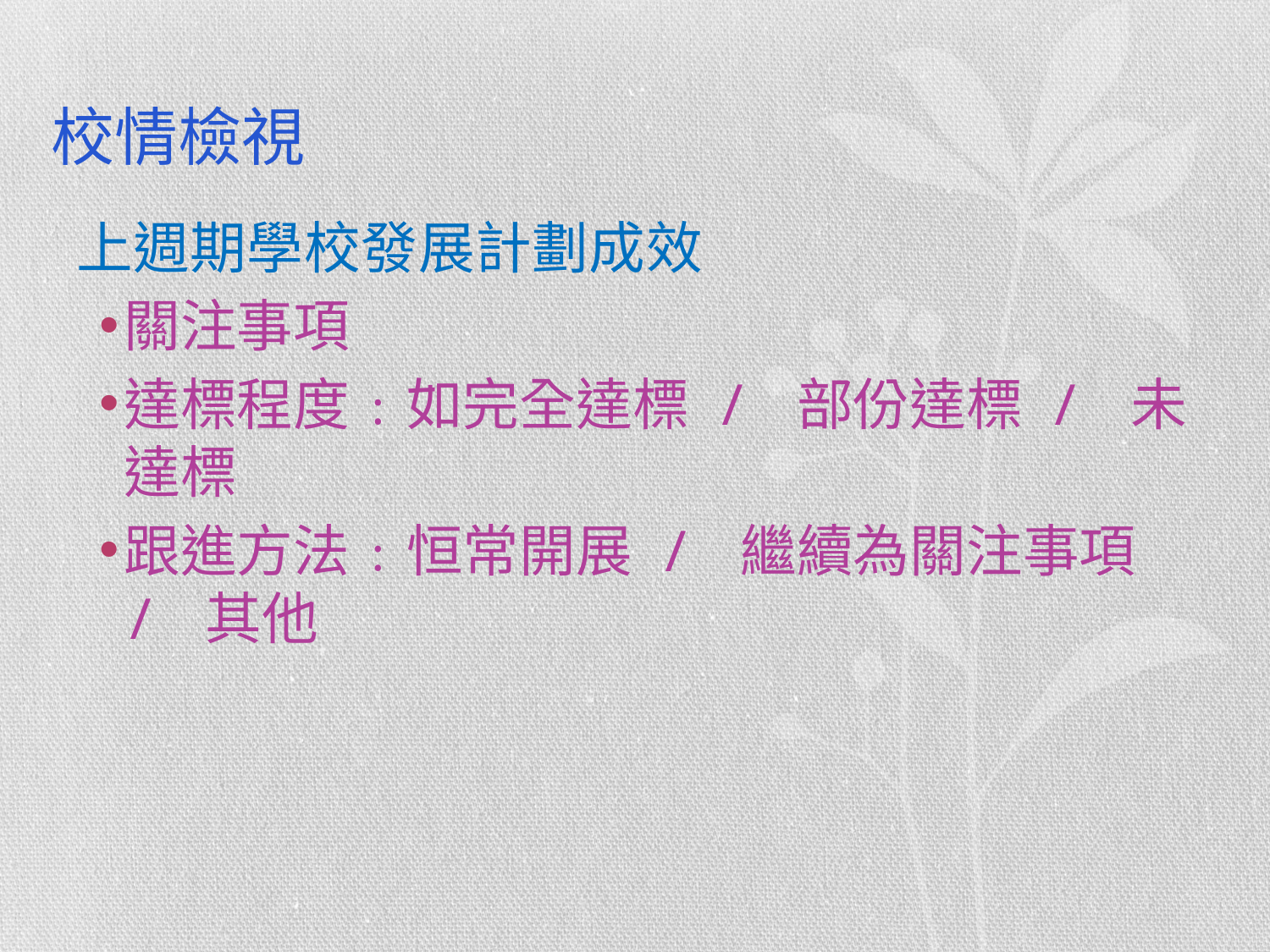

# 校情檢視
上週期學校發展計劃成效
關注事項
達標程度﹕如完全達標 / 部份達標 / 未達標
跟進方法﹕恒常開展 / 繼續為關注事項 / 其他